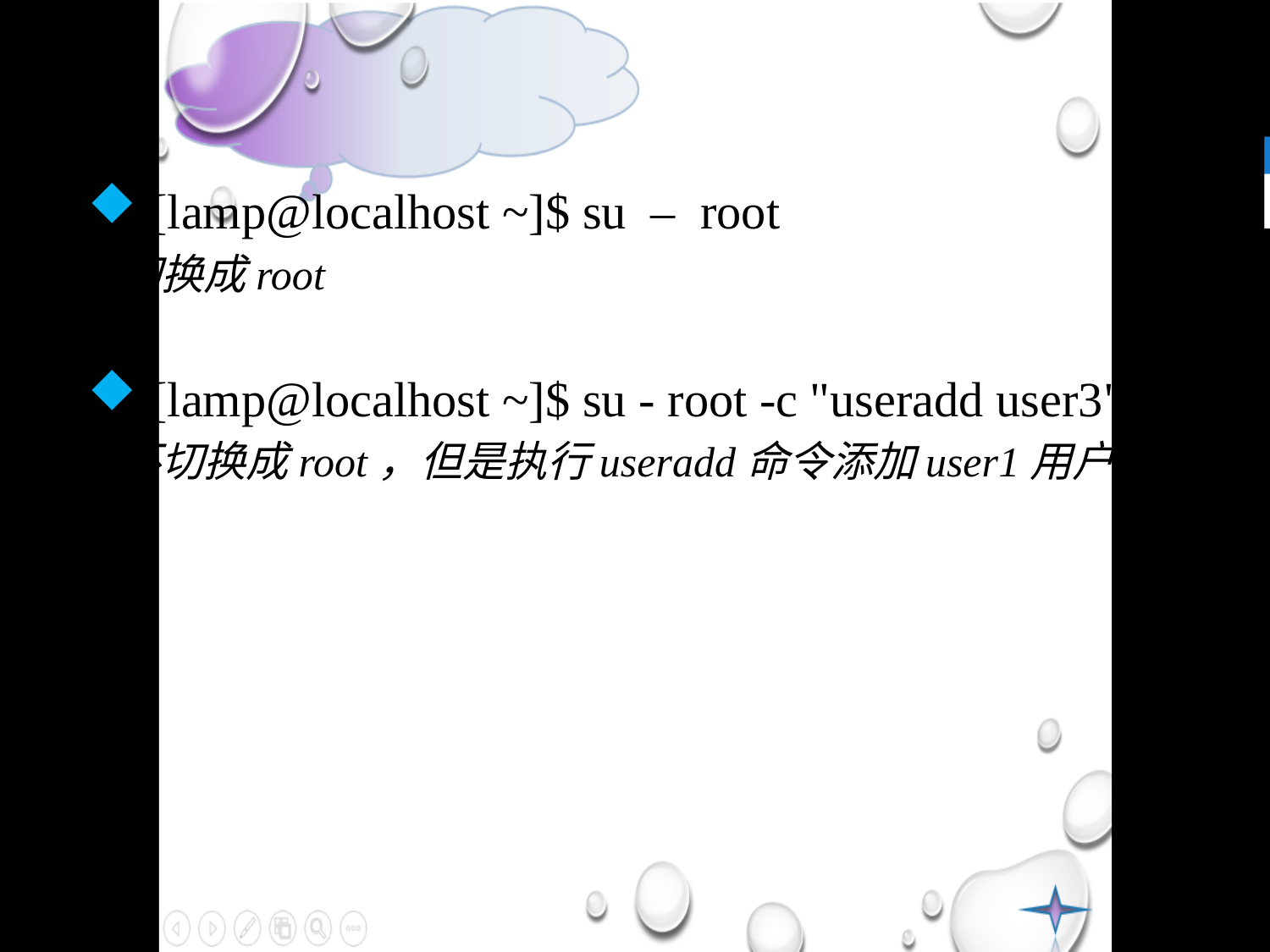

[lamp@localhost ~]$ su  –  root
#切换成root

[lamp@localhost ~]$ su - root -c "useradd user3"
#不切换成root，但是执行useradd命令添加user1用户